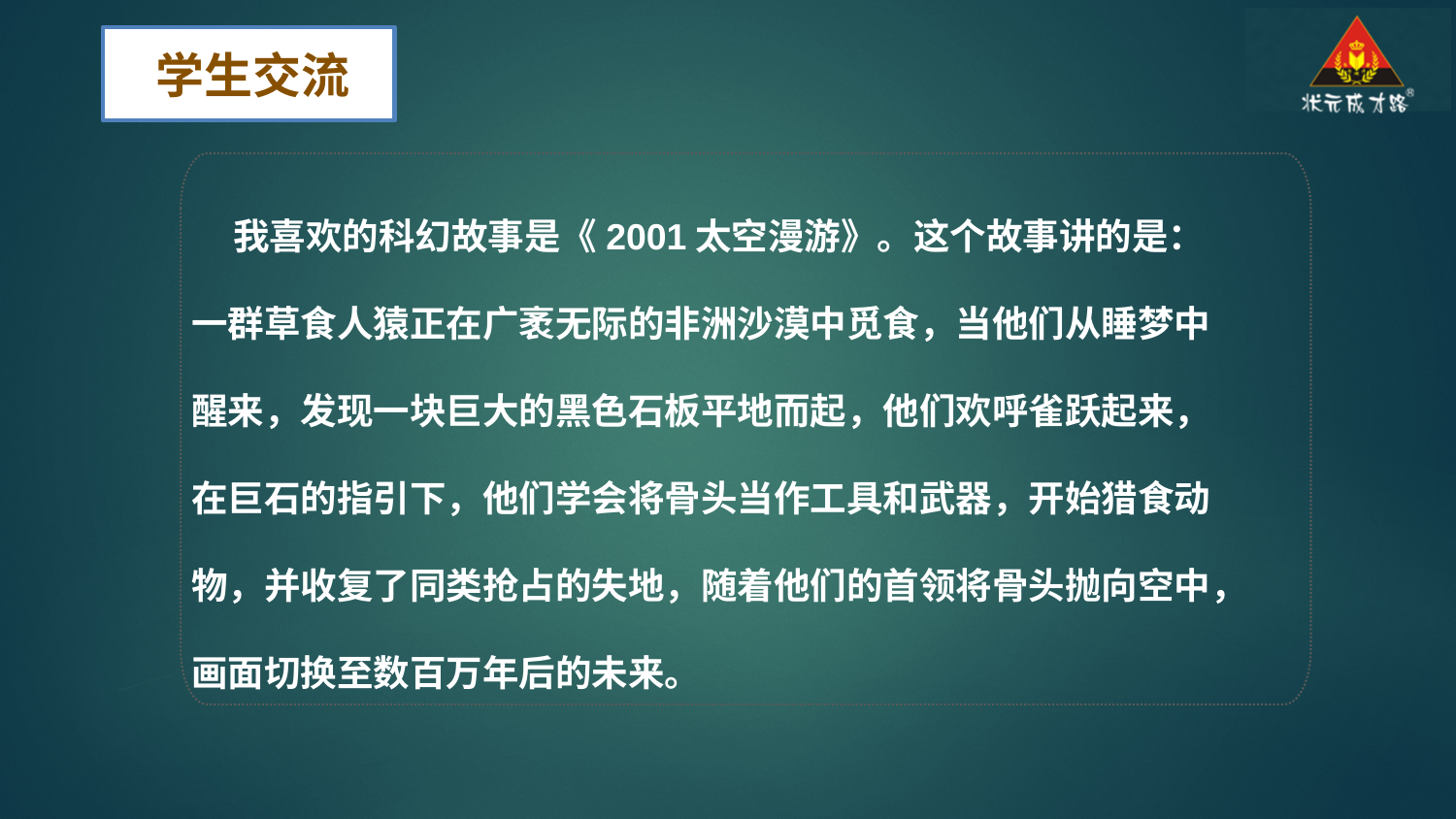

学生交流

    我喜欢的科幻故事是《2001太空漫游》。这个故事讲的是：一群草食人猿正在广袤无际的非洲沙漠中觅食，当他们从睡梦中醒来，发现一块巨大的黑色石板平地而起，他们欢呼雀跃起来，在巨石的指引下，他们学会将骨头当作工具和武器，开始猎食动物，并收复了同类抢占的失地，随着他们的首领将骨头抛向空中，画面切换至数百万年后的未来。